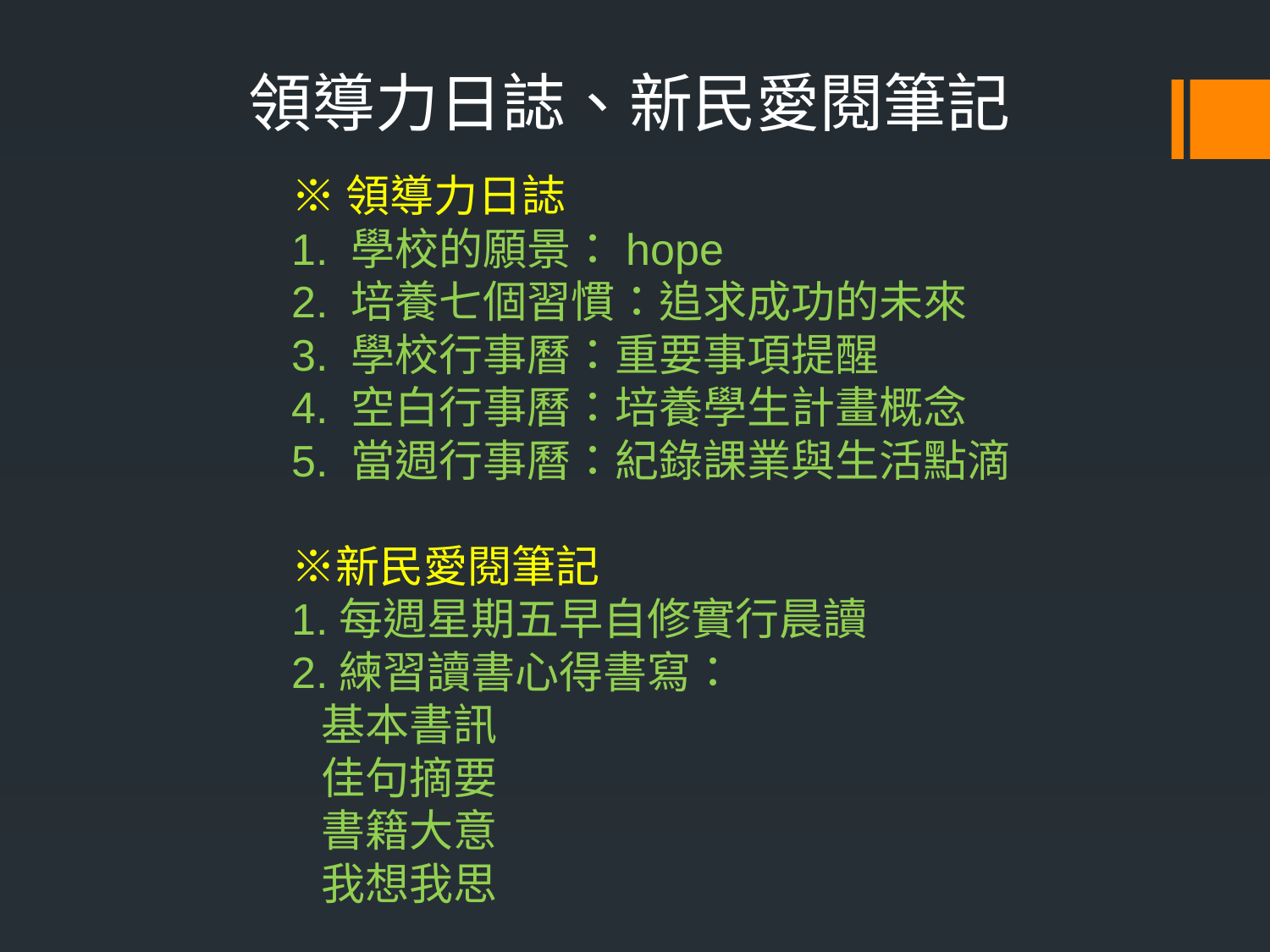

領導力日誌、新民愛閱筆記
# ※領導力日誌 1. 學校的願景：hope 2. 培養七個習慣：追求成功的未來 3. 學校行事曆：重要事項提醒 4. 空白行事曆：培養學生計畫概念 5. 當週行事曆：紀錄課業與生活點滴 ※新民愛閱筆記 1.每週星期五早自修實行晨讀 2.練習讀書心得書寫： 基本書訊 佳句摘要 書籍大意 我想我思